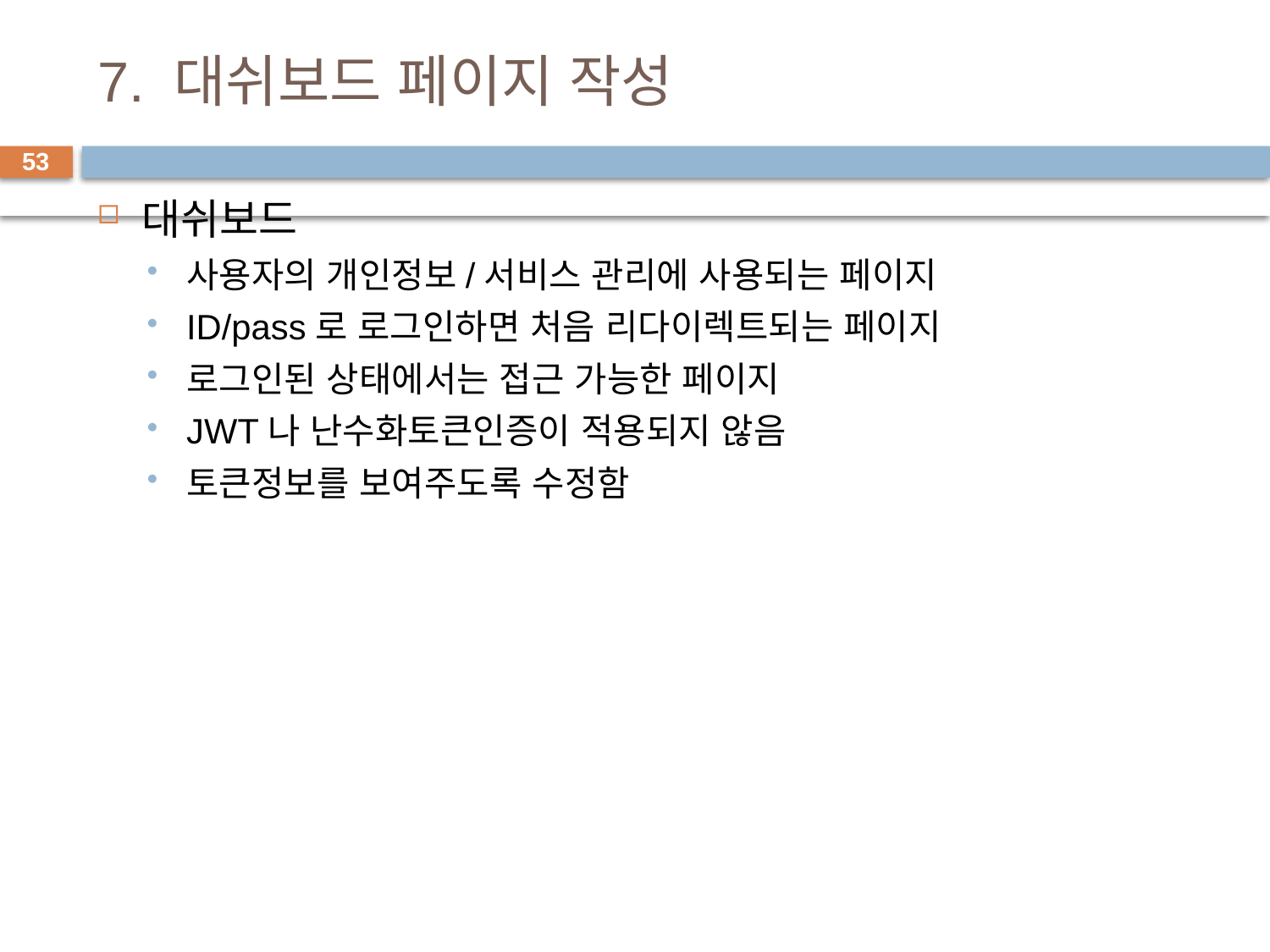

# 7. 대쉬보드 페이지 작성
53
대쉬보드
사용자의 개인정보/서비스 관리에 사용되는 페이지
ID/pass로 로그인하면 처음 리다이렉트되는 페이지
로그인된 상태에서는 접근 가능한 페이지
JWT나 난수화토큰인증이 적용되지 않음
토큰정보를 보여주도록 수정함